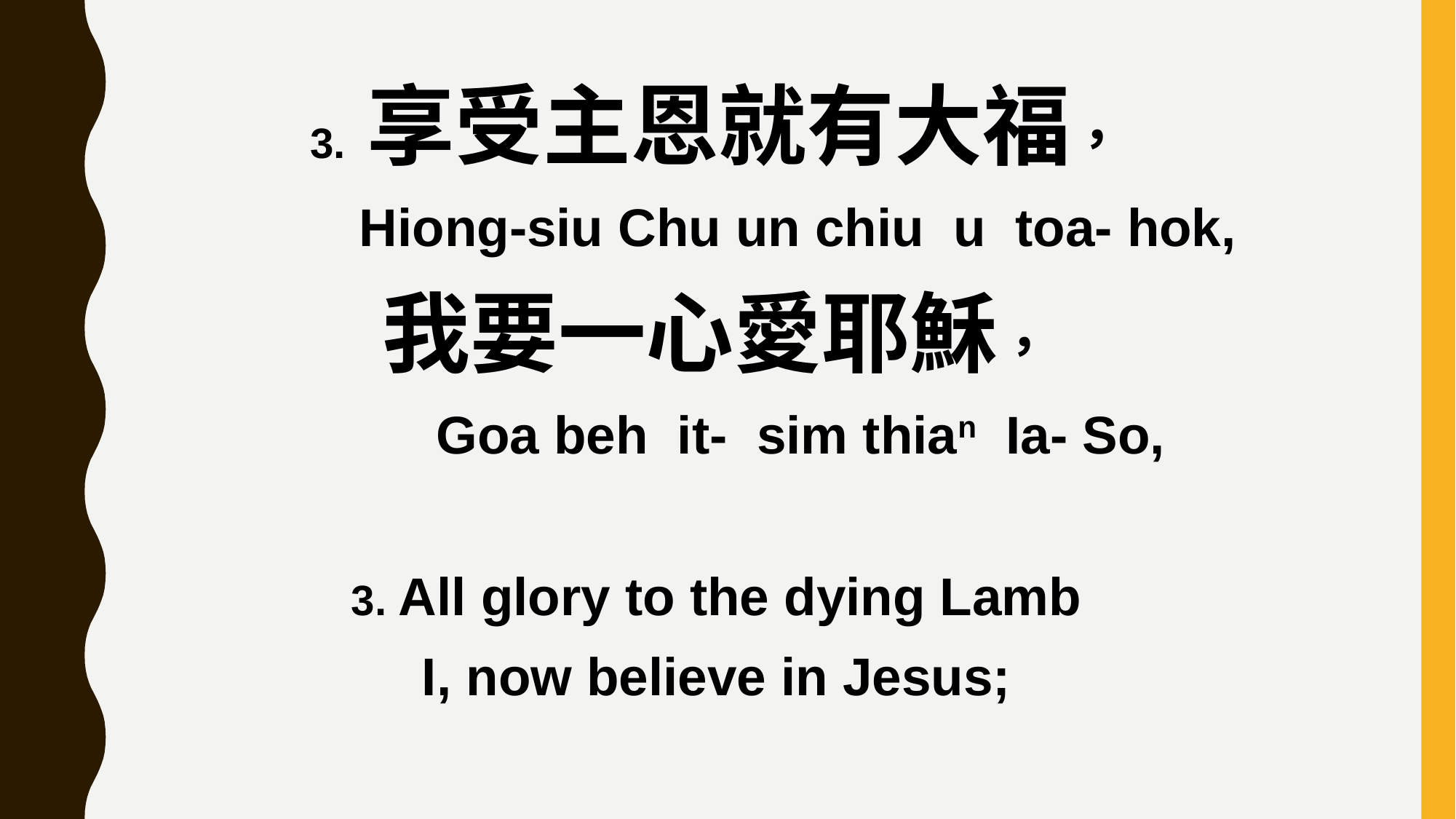

3. 享受主恩就有大福，
               Hiong-siu Chu un chiu  u  toa- hok,
我要一心愛耶穌，
                  Goa beh  it-  sim thian  Ia- So,

3. All glory to the dying Lamb
I, now believe in Jesus;